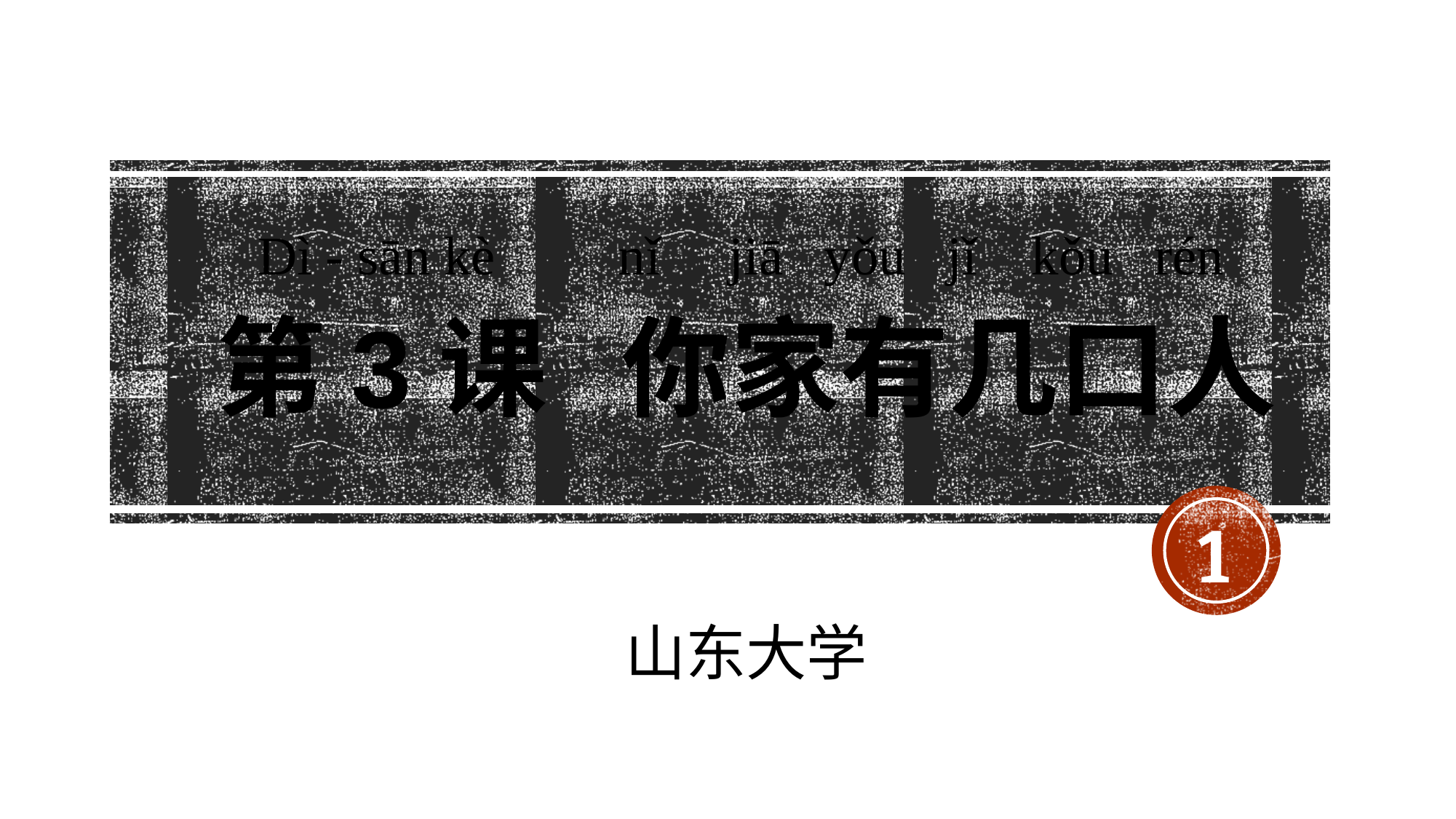

Dì - sān kè         nǐ     jiā   yǒu   jǐ    kǒu   rén
# 第3课   你家有几口人
1
山东大学